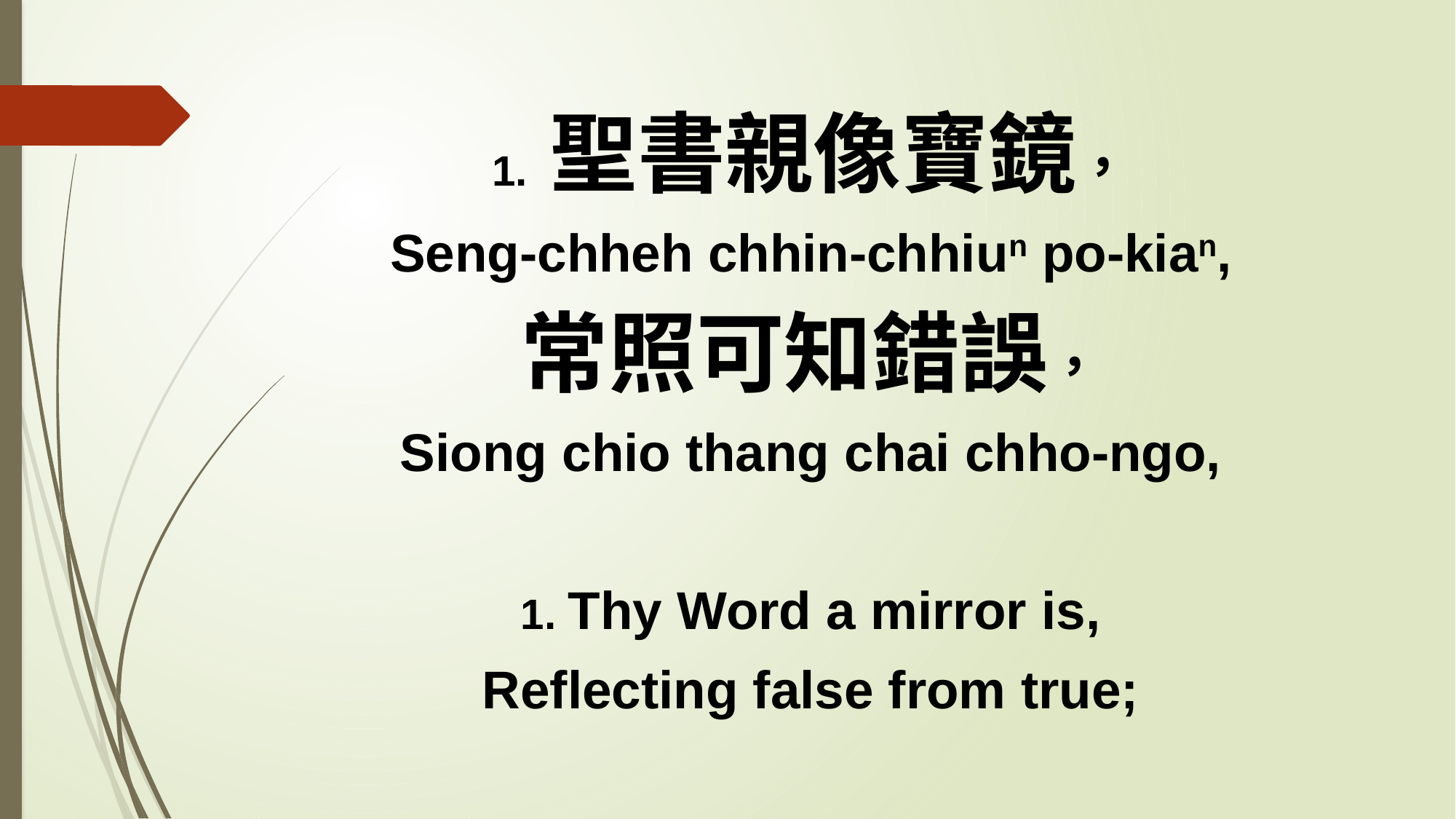

1. 聖書親像寶鏡，
Seng-chheh chhin-chhiun po-kian,
常照可知錯誤，
Siong chio thang chai chho-ngo,

1. Thy Word a mirror is,
Reflecting false from true;